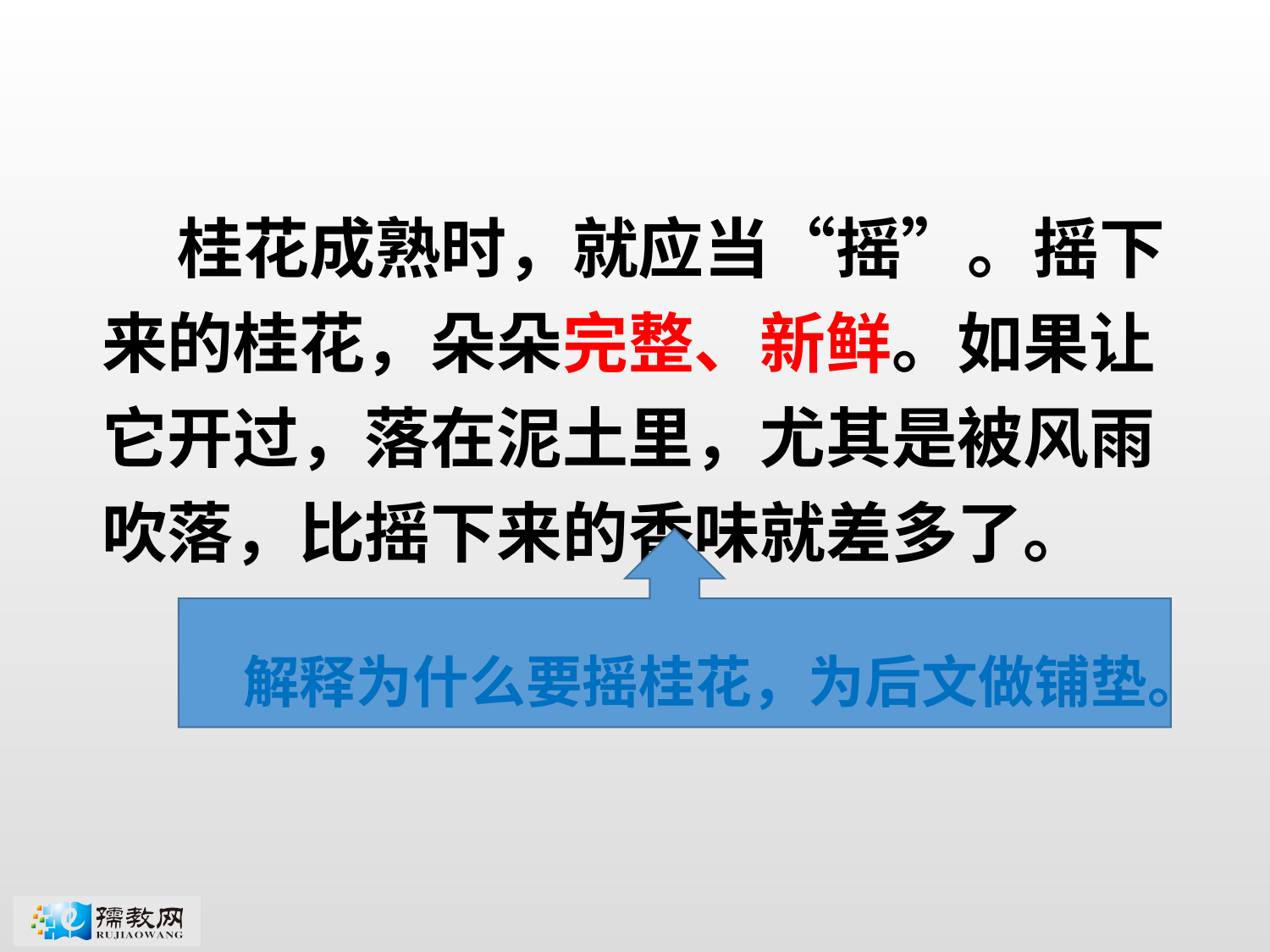

桂花成熟时，就应当“摇”。摇下来的桂花，朵朵完整、新鲜。如果让它开过，落在泥土里，尤其是被风雨吹落，比摇下来的香味就差多了。
   解释为什么要摇桂花，为后文做铺垫。